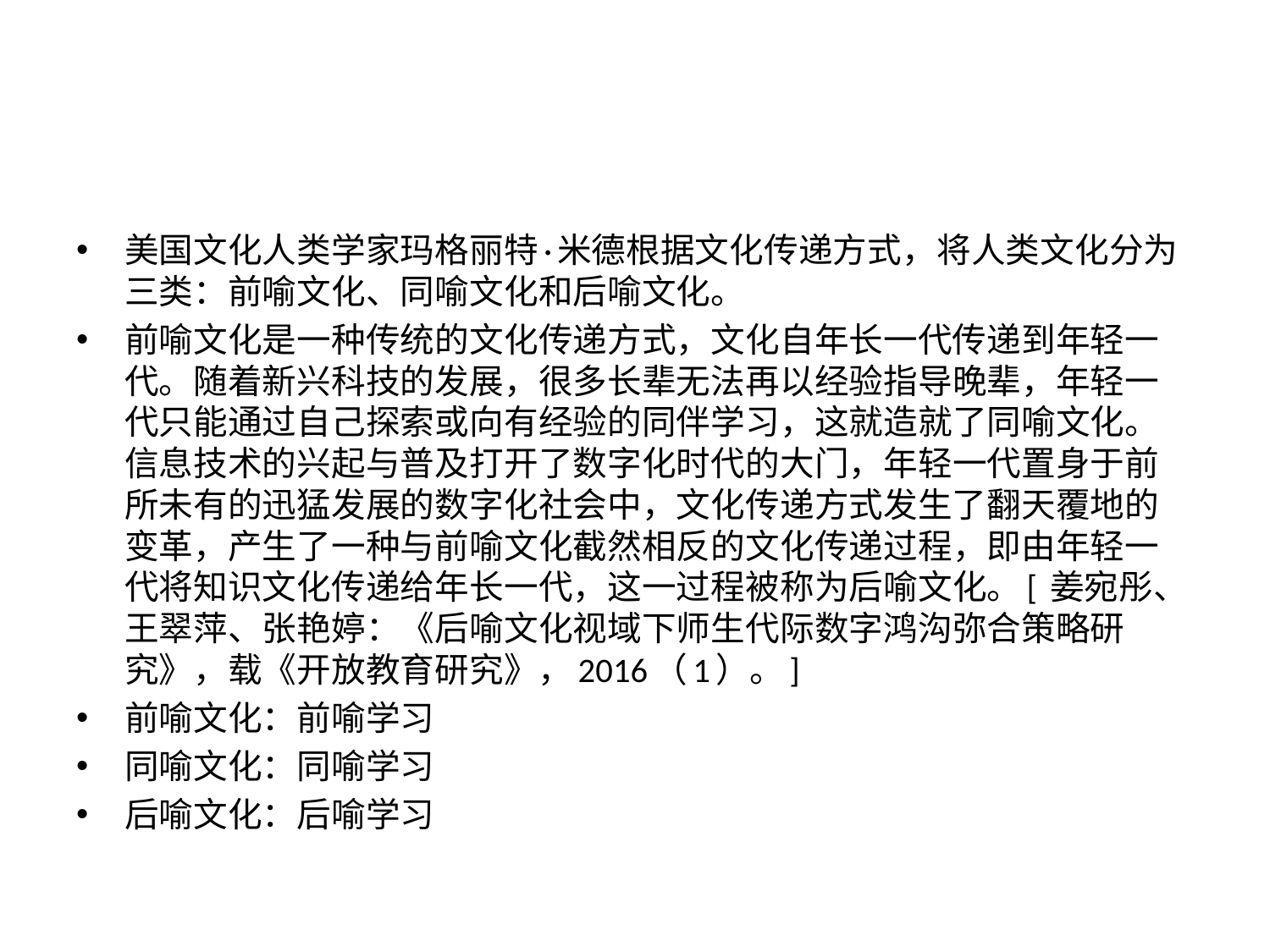

#
美国文化人类学家玛格丽特·米德根据文化传递方式，将人类文化分为三类：前喻文化、同喻文化和后喻文化。
前喻文化是一种传统的文化传递方式，文化自年长一代传递到年轻一代。随着新兴科技的发展，很多长辈无法再以经验指导晚辈，年轻一代只能通过自己探索或向有经验的同伴学习，这就造就了同喻文化。信息技术的兴起与普及打开了数字化时代的大门，年轻一代置身于前所未有的迅猛发展的数字化社会中，文化传递方式发生了翻天覆地的变革，产生了一种与前喻文化截然相反的文化传递过程，即由年轻一代将知识文化传递给年长一代，这一过程被称为后喻文化。[ 姜宛彤、王翠萍、张艳婷：《后喻文化视域下师生代际数字鸿沟弥合策略研究》，载《开放教育研究》，2016（1）。]
前喻文化：前喻学习
同喻文化：同喻学习
后喻文化：后喻学习